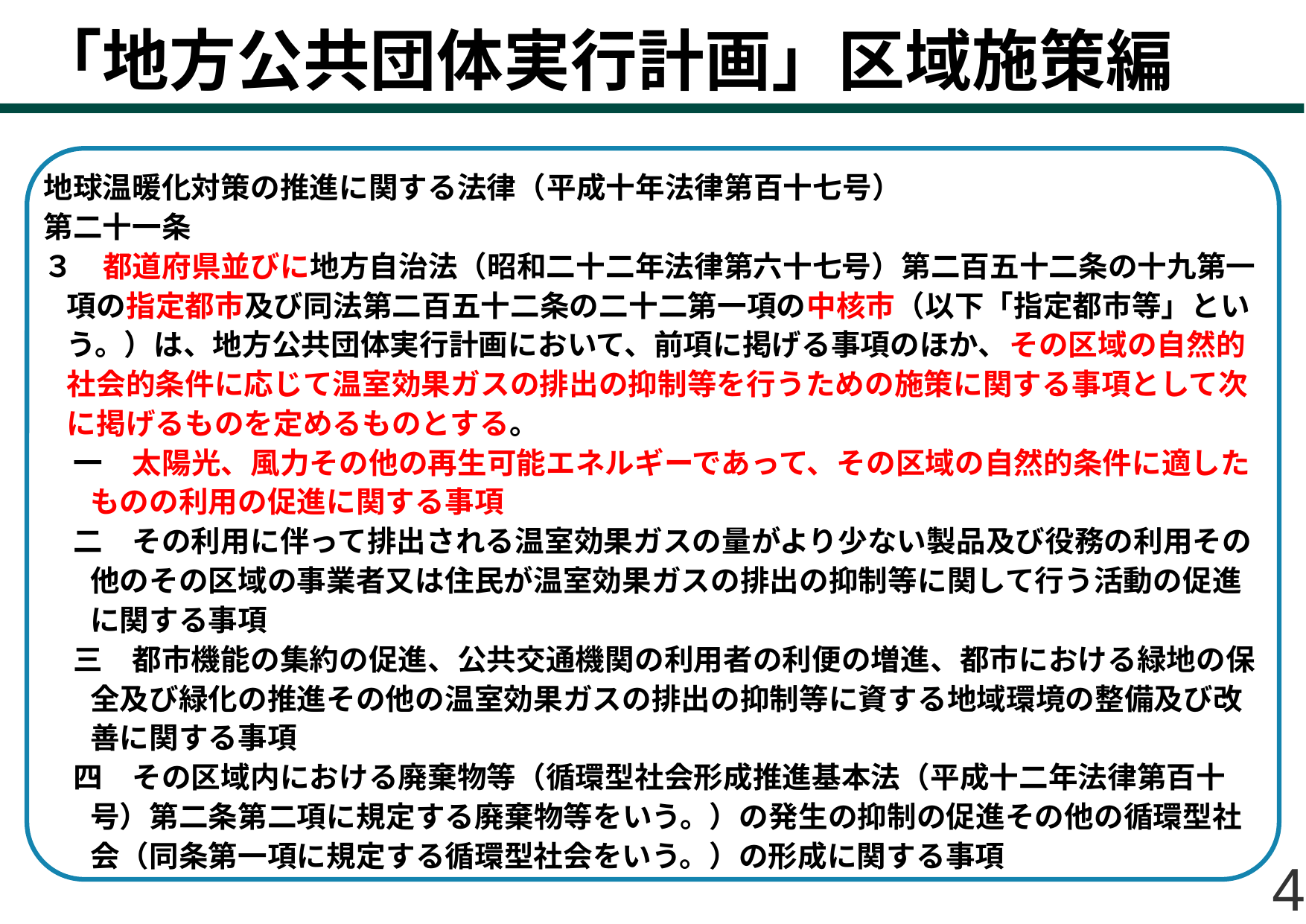

# 「地方公共団体実行計画」区域施策編
地球温暖化対策の推進に関する法律（平成十年法律第百十七号）
第二十一条
３　都道府県並びに地方自治法（昭和二十二年法律第六十七号）第二百五十二条の十九第一項の指定都市及び同法第二百五十二条の二十二第一項の中核市（以下「指定都市等」という。）は、地方公共団体実行計画において、前項に掲げる事項のほか、その区域の自然的社会的条件に応じて温室効果ガスの排出の抑制等を行うための施策に関する事項として次に掲げるものを定めるものとする。
　一　太陽光、風力その他の再生可能エネルギーであって、その区域の自然的条件に適したものの利用の促進に関する事項
　二　その利用に伴って排出される温室効果ガスの量がより少ない製品及び役務の利用その他のその区域の事業者又は住民が温室効果ガスの排出の抑制等に関して行う活動の促進に関する事項
　三　都市機能の集約の促進、公共交通機関の利用者の利便の増進、都市における緑地の保全及び緑化の推進その他の温室効果ガスの排出の抑制等に資する地域環境の整備及び改善に関する事項
　四　その区域内における廃棄物等（循環型社会形成推進基本法（平成十二年法律第百十号）第二条第二項に規定する廃棄物等をいう。）の発生の抑制の促進その他の循環型社会（同条第一項に規定する循環型社会をいう。）の形成に関する事項